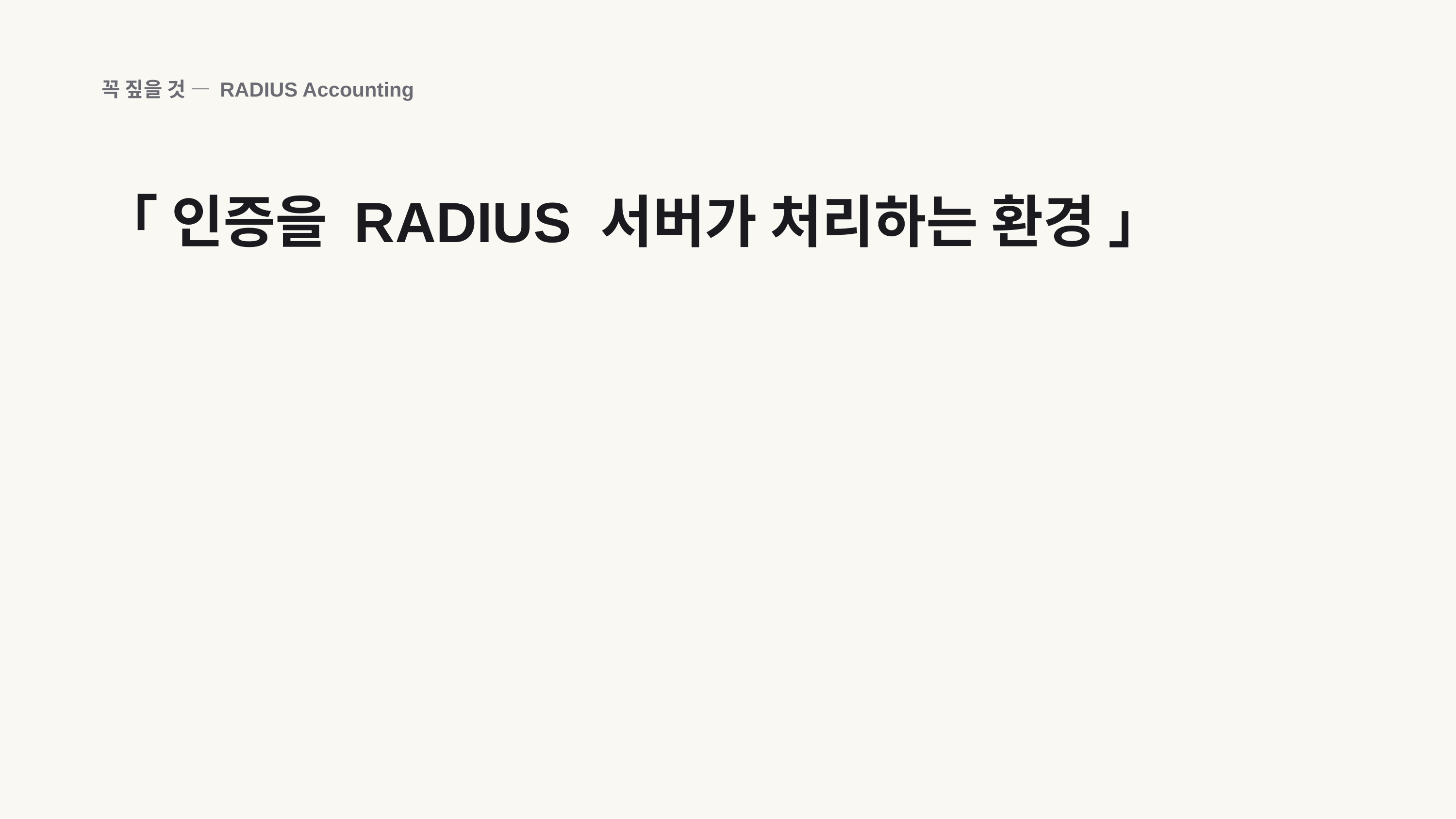

꼭 짚을 것 — RADIUS Accounting
「 인증을 RADIUS 서버가 처리하는 환경 」